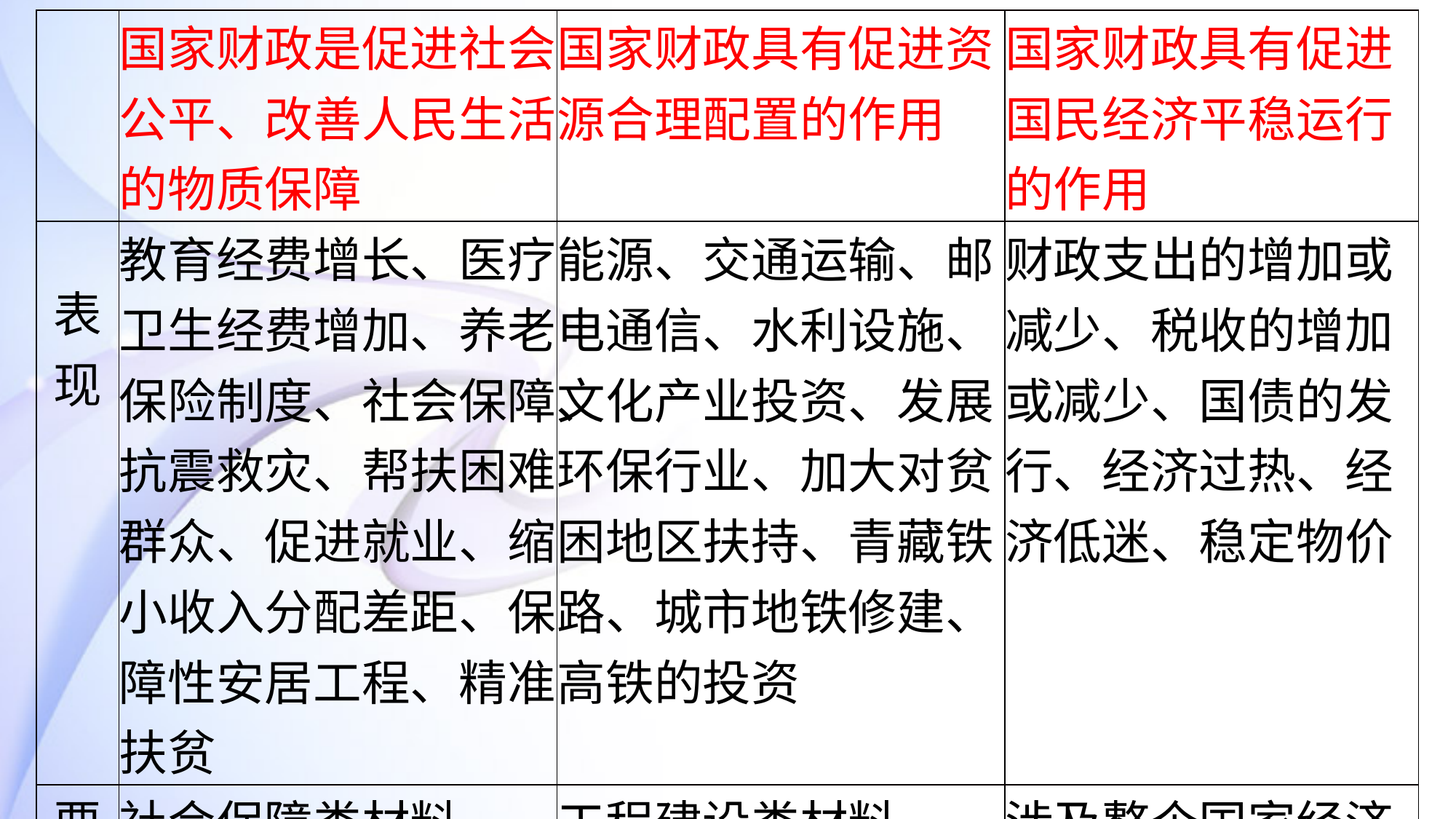

|  | 国家财政是促进社会公平、改善人民生活的物质保障 | 国家财政具有促进资源合理配置的作用 | 国家财政具有促进国民经济平稳运行的作用 |
| --- | --- | --- | --- |
| 表 现 | 教育经费增长、医疗卫生经费增加、养老保险制度、社会保障、抗震救灾、帮扶困难群众、促进就业、缩小收入分配差距、保障性安居工程、精准扶贫 | 能源、交通运输、邮电通信、水利设施、文化产业投资、发展环保行业、加大对贫困地区扶持、青藏铁路、城市地铁修建、高铁的投资 | 财政支出的增加或减少、税收的增加或减少、国债的发行、经济过热、经济低迷、稳定物价 |
| 要 点 | 社会保障类材料 | 工程建设类材料 | 涉及整个国家经济发展的材料 |